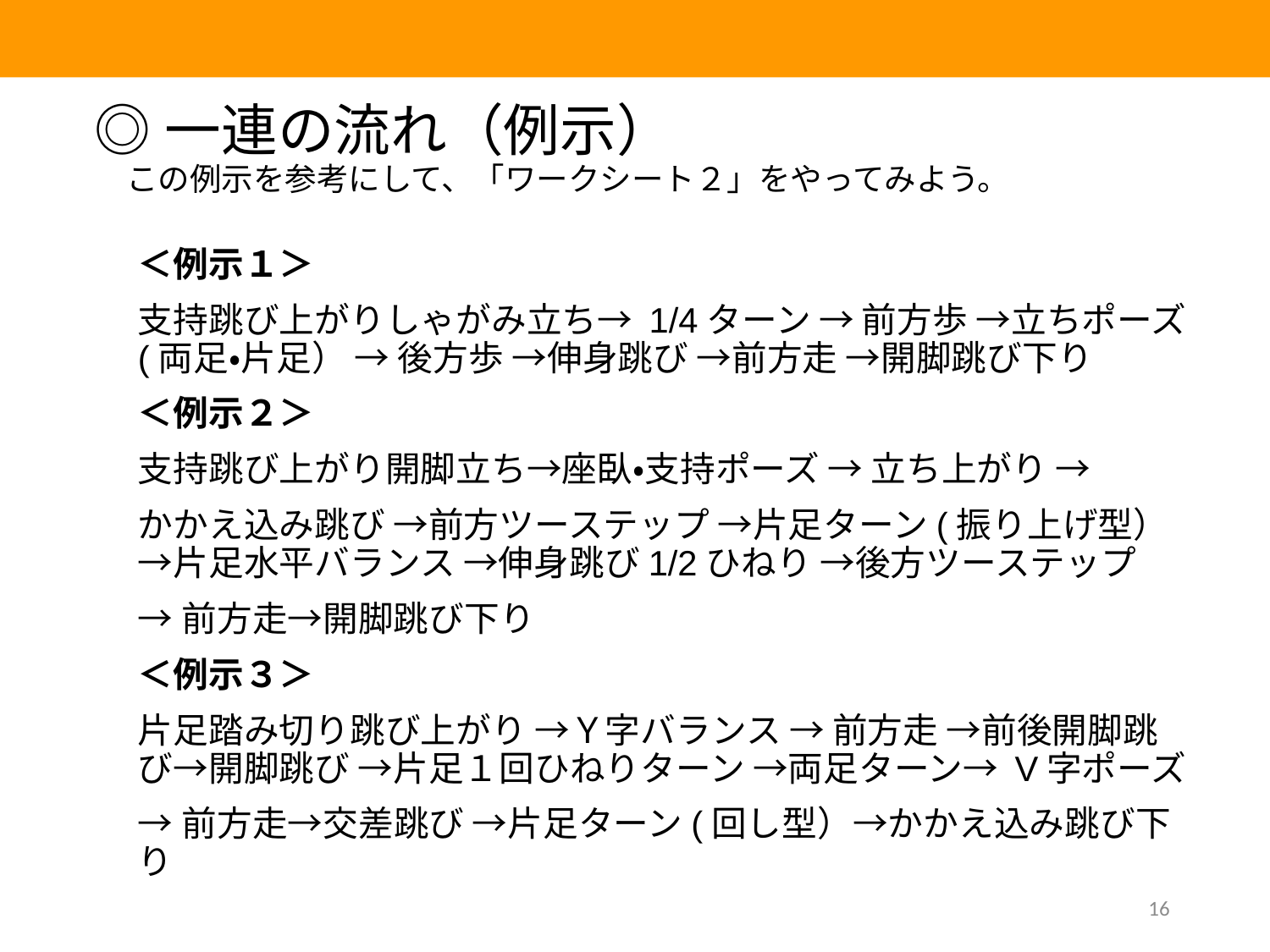

# ◎一連の流れ（例示） 　この例示を参考にして、「ワークシート２」をやってみよう。

＜例示１＞
支持跳び上がりしゃがみ立ち→ 1/4ターン → 前方歩 →立ちポーズ(両足・片足） → 後方歩 →伸身跳び →前方走 →開脚跳び下り
＜例示２＞
支持跳び上がり開脚立ち→座臥・支持ポーズ → 立ち上がり →
かかえ込み跳び →前方ツーステップ →片足ターン(振り上げ型） →片足水平バランス →伸身跳び1/2ひねり →後方ツーステップ
→前方走→開脚跳び下り
＜例示３＞
片足踏み切り跳び上がり →Ｙ字バランス → 前方走 →前後開脚跳び→開脚跳び →片足１回ひねりターン →両足ターン→ V字ポーズ
→前方走→交差跳び →片足ターン(回し型）→かかえ込み跳び下り

16